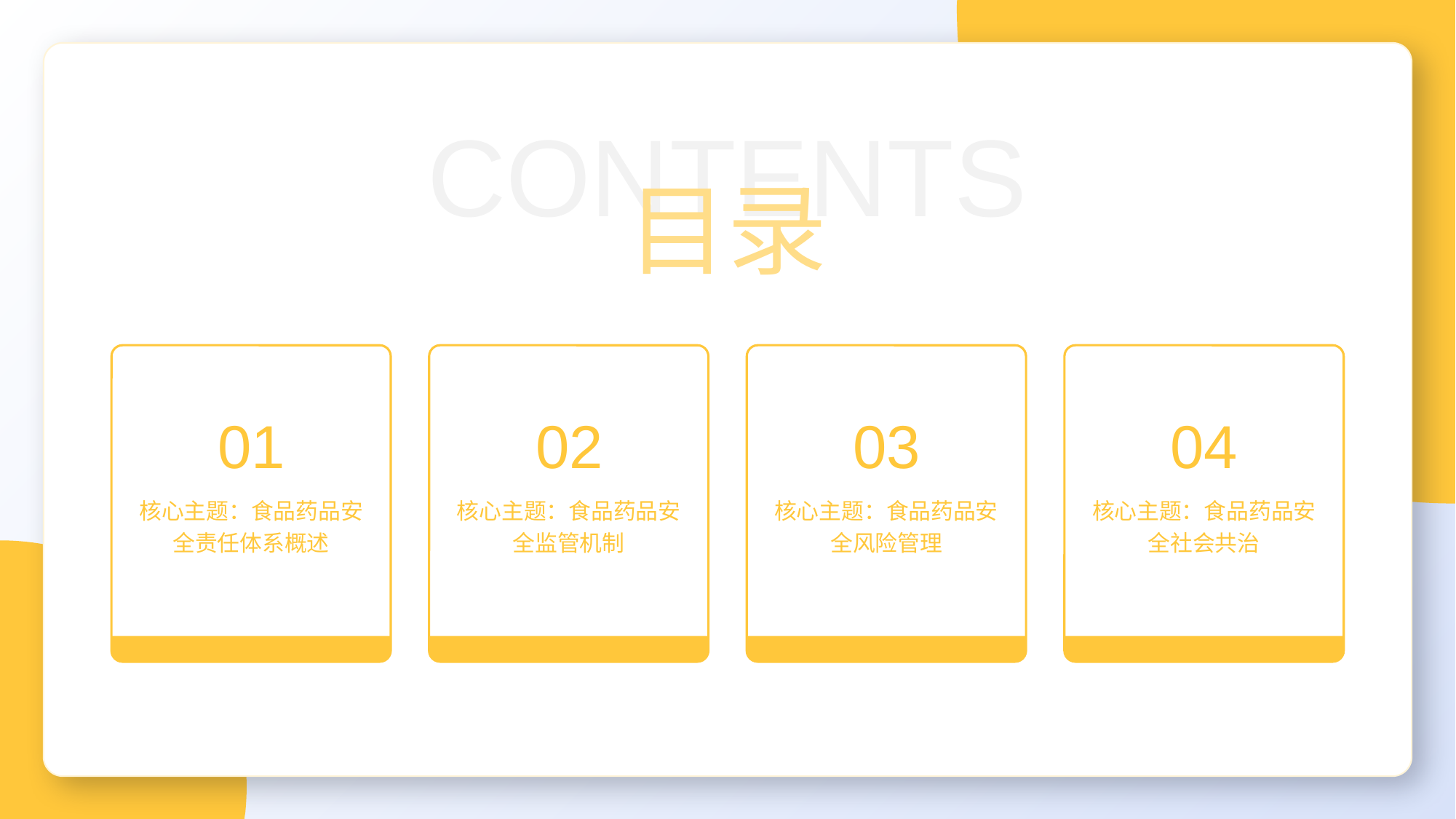

CONTENTS
目录

01
02
03
04
核心主题：食品药品安全责任体系概述
核心主题：食品药品安全监管机制
核心主题：食品药品安全风险管理
核心主题：食品药品安全社会共治